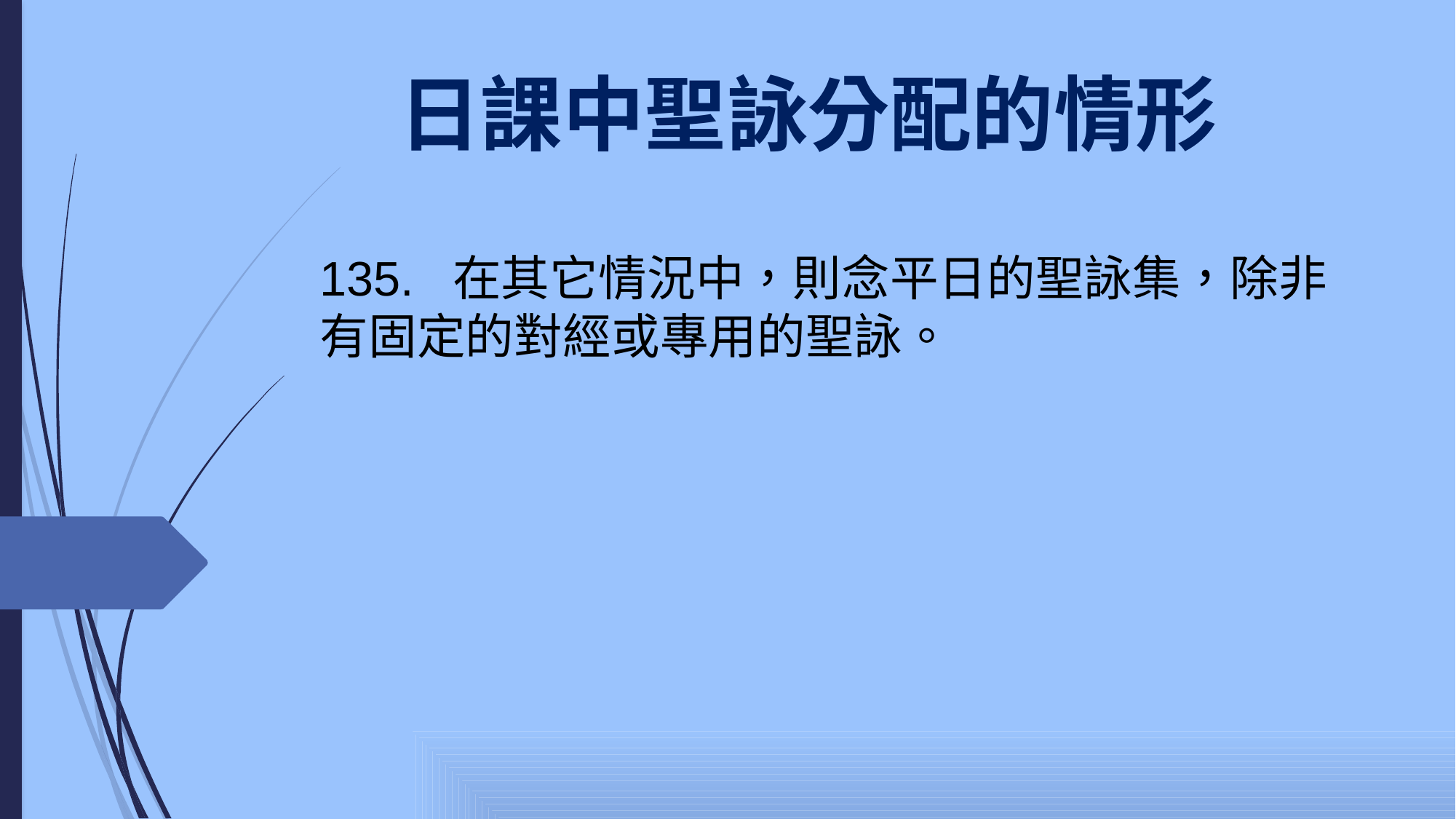

# 日課中聖詠分配的情形
135.  在其它情況中，則念平日的聖詠集，除非有固定的對經或專用的聖詠。